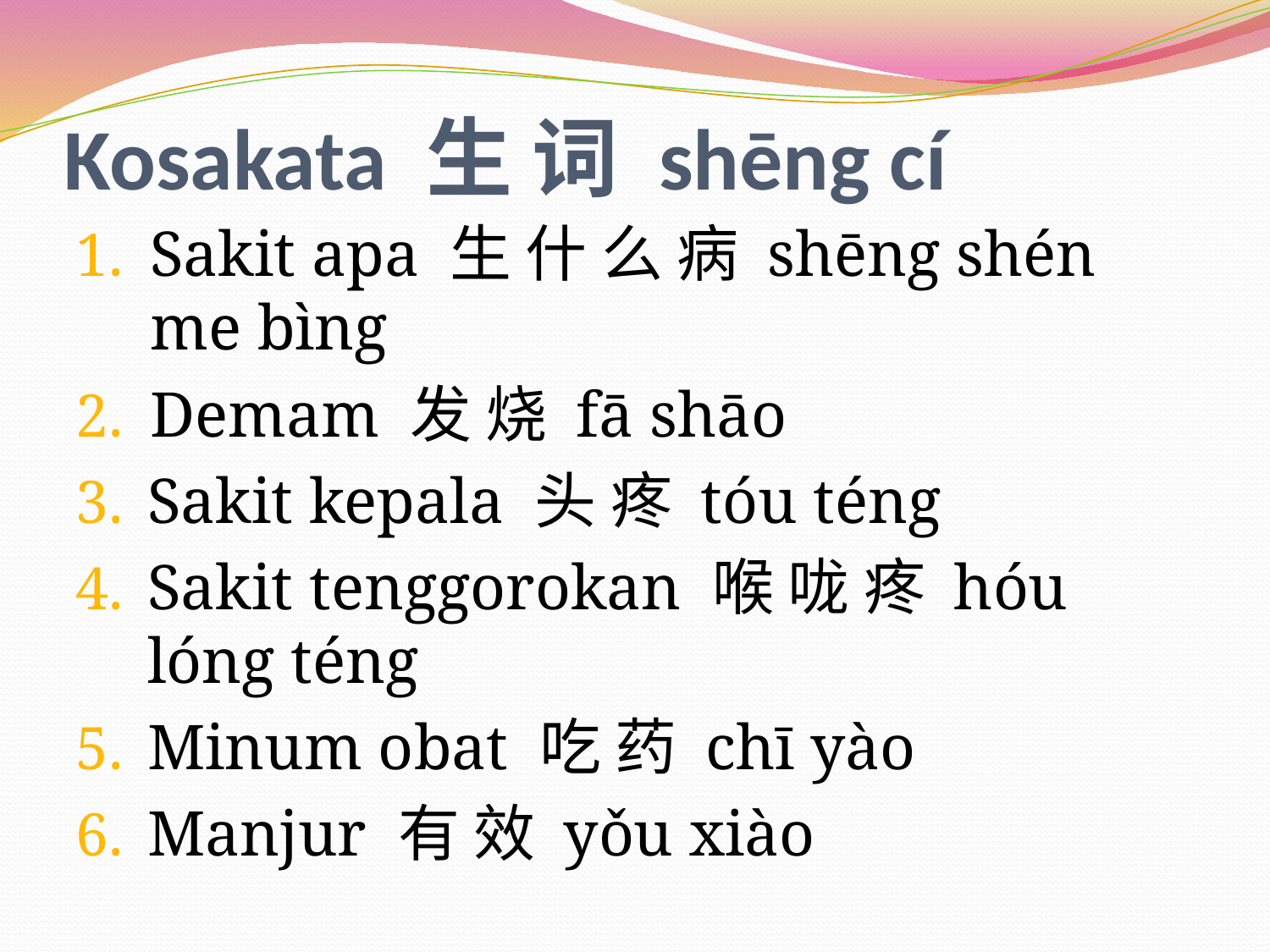

# Kosakata 生 词 shēng cí
Sakit apa 生 什 么 病 shēng shén me bìng
Demam 发 烧 fā shāo
Sakit kepala 头 疼 tóu téng
Sakit tenggorokan 喉 咙 疼 hóu lóng téng
Minum obat 吃 药 chī yào
Manjur 有 效 yǒu xiào